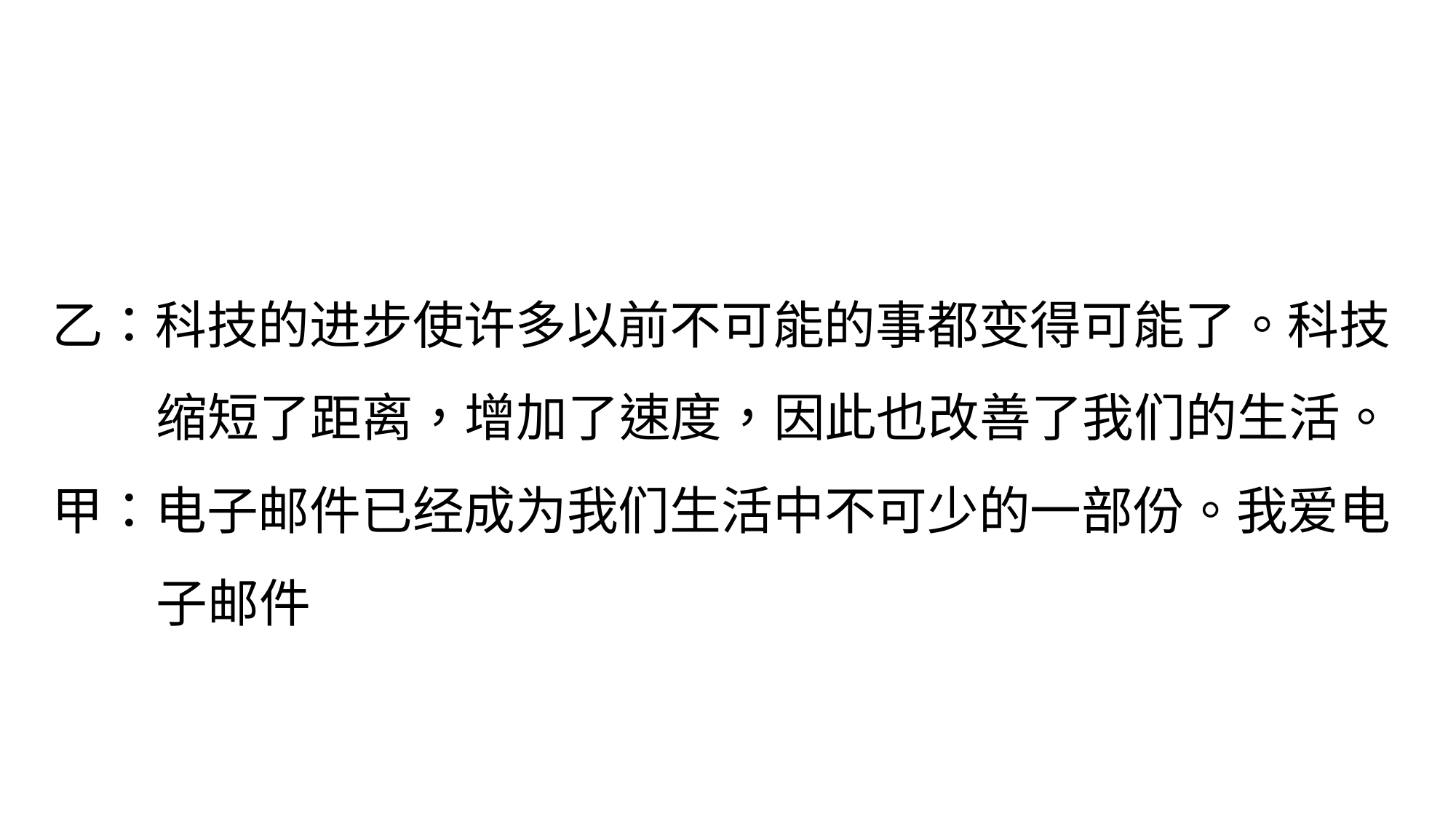

乙：科技的进步使许多以前不可能的事都变得可能了。科技
        缩短了距离，增加了速度，因此也改善了我们的生活。
甲：电子邮件已经成为我们生活中不可少的一部份。我爱电
        子邮件